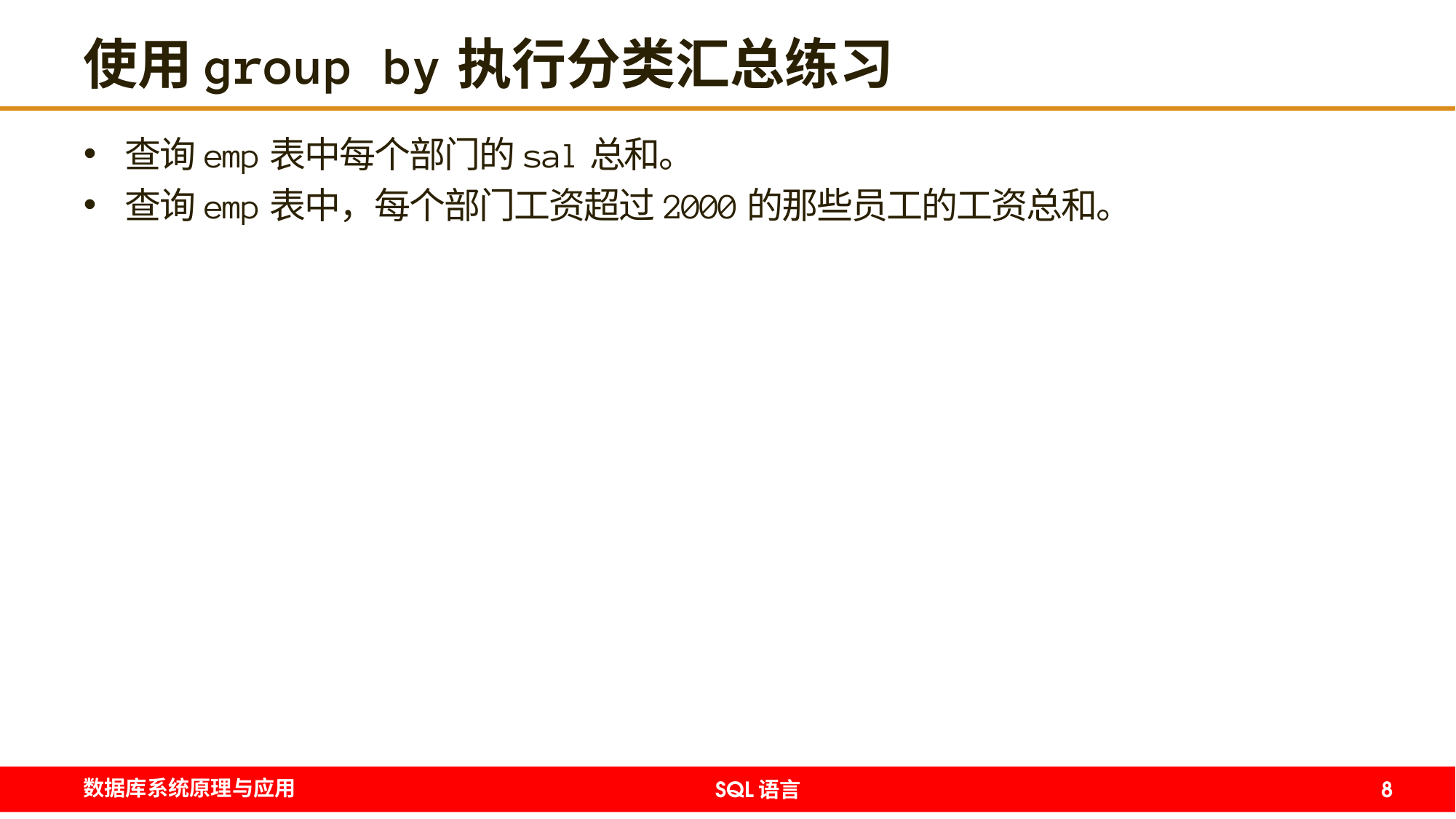

# 使用group by执行分类汇总练习
查询emp表中每个部门的sal总和。
查询emp表中，每个部门工资超过2000的那些员工的工资总和。